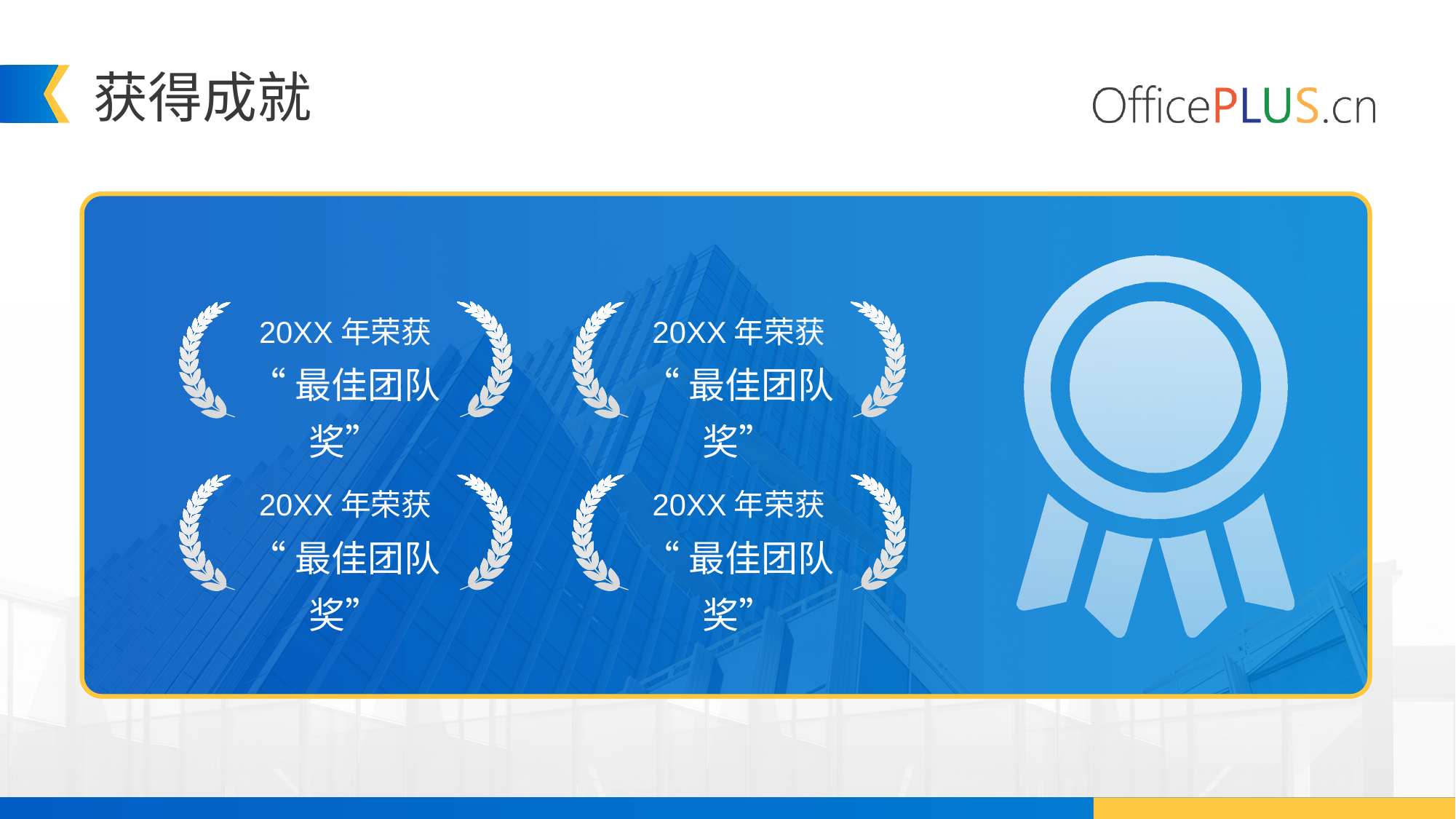

获得成就

20XX年荣获
“最佳团队奖”
20XX年荣获
“最佳团队奖”

20XX年荣获
“最佳团队奖”
20XX年荣获
“最佳团队奖”